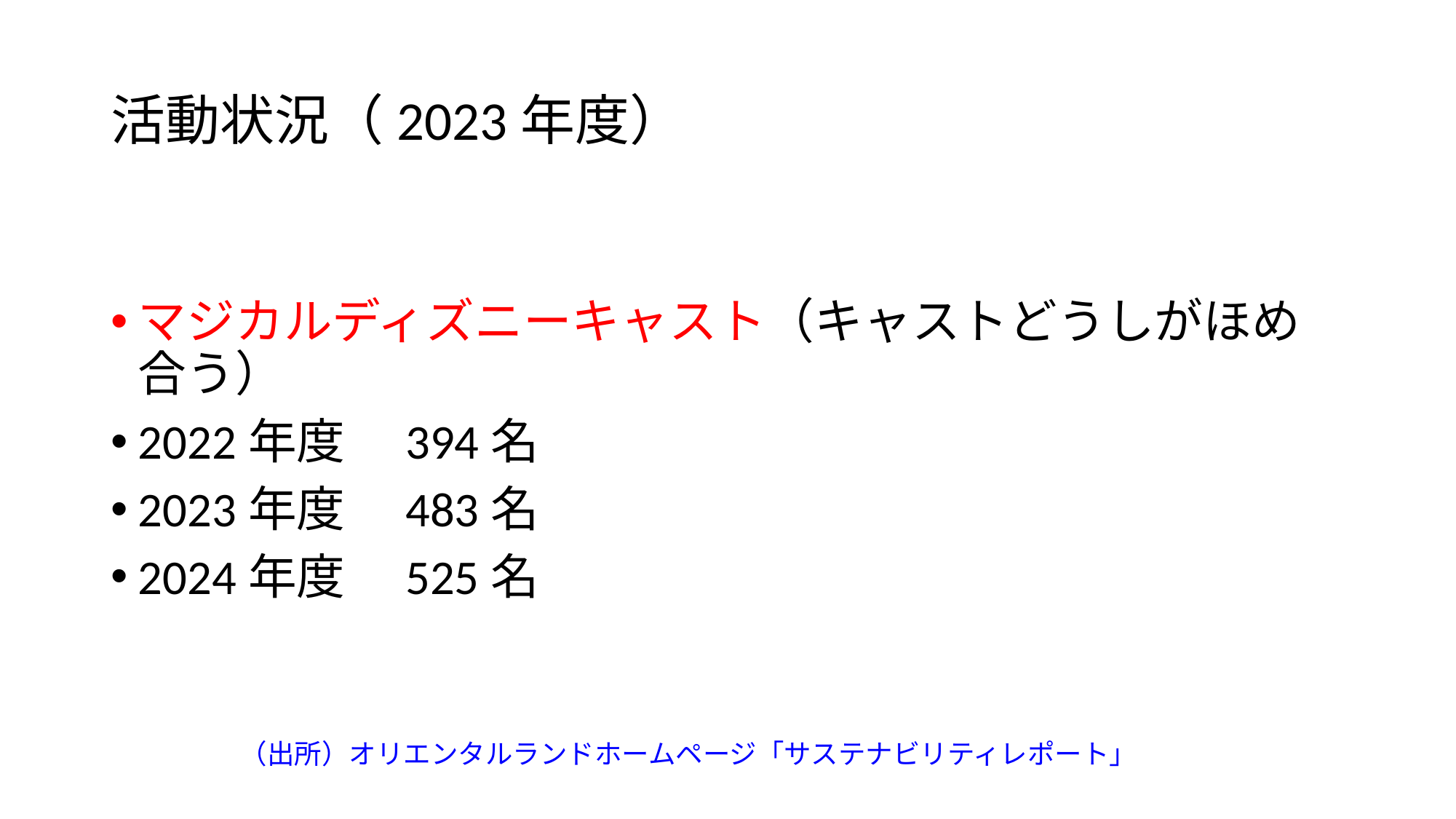

# 活動状況（2023年度）

マジカルディズニーキャスト（キャストどうしがほめ合う）
2022年度　394名
2023年度　483名
2024年度　525名

（出所）オリエンタルランドホームページ「サステナビリティレポート」